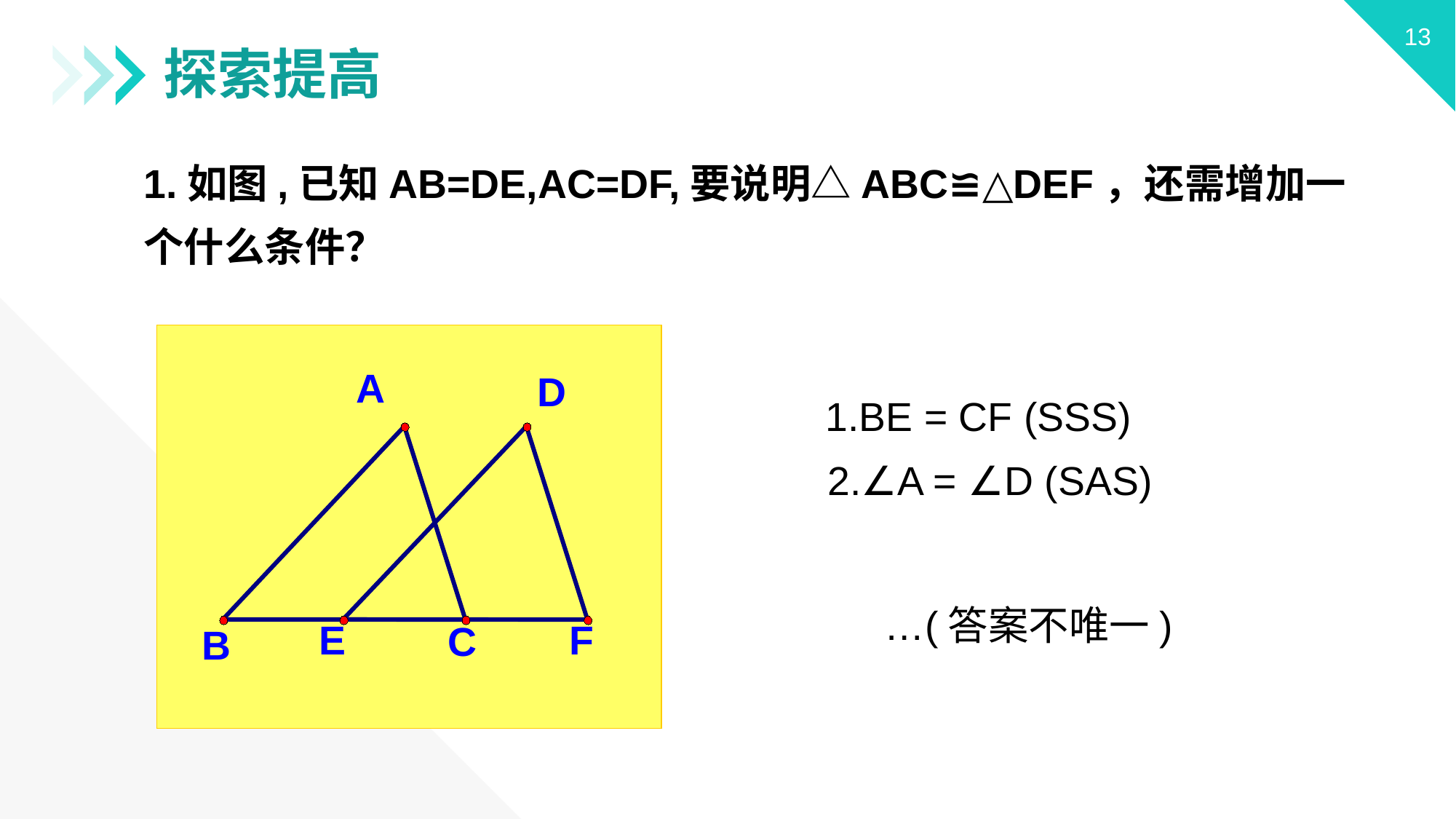

探索提高
1.如图,已知AB=DE,AC=DF,要说明△ABC≌△DEF，还需增加一个什么条件？

A
D

E
F

C

B

1.BE = CF (SSS)
2.∠A = ∠D (SAS)
…(答案不唯一)